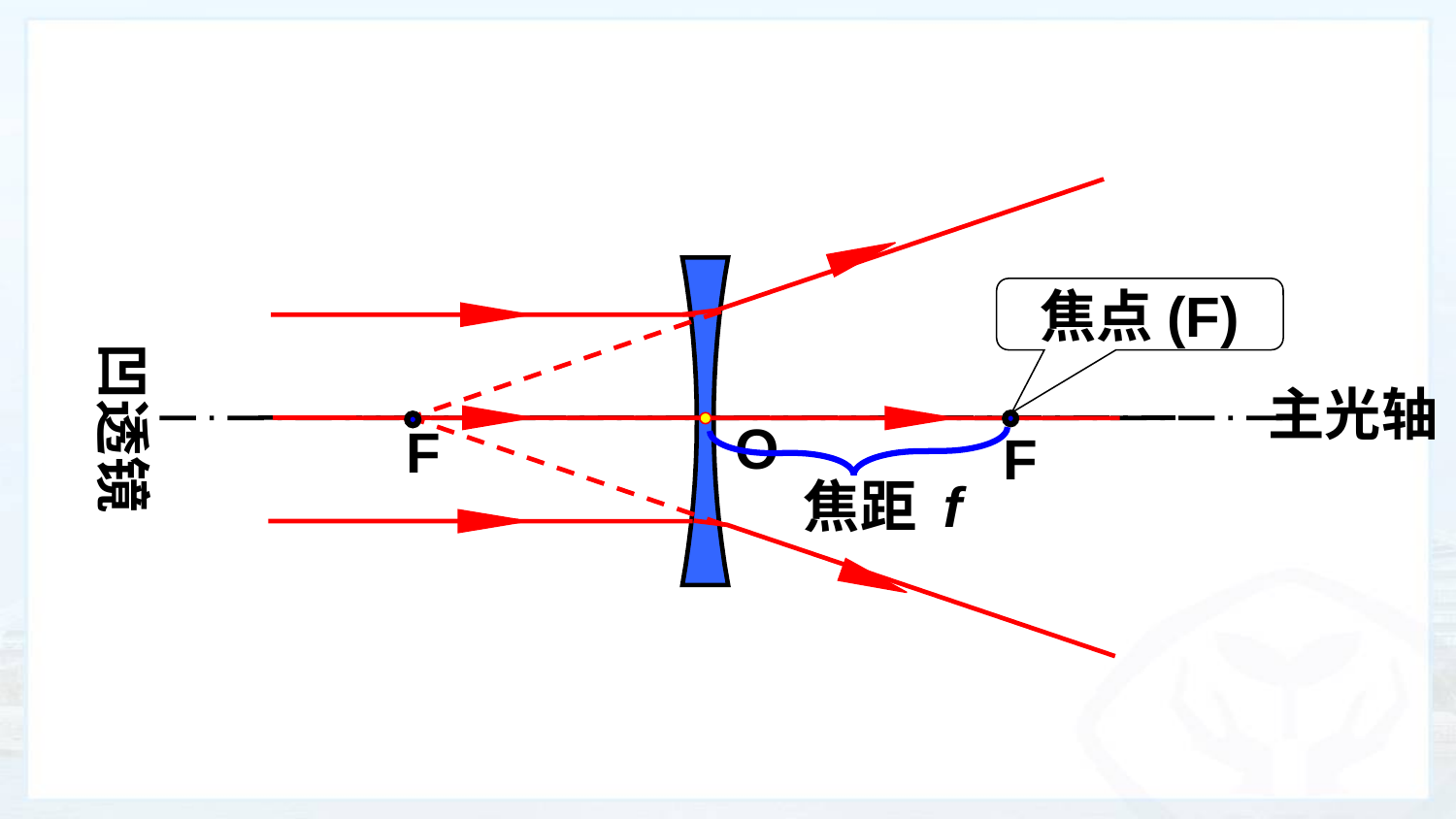

焦点(F)

凹透镜

主光轴
O

F

F

焦距 f